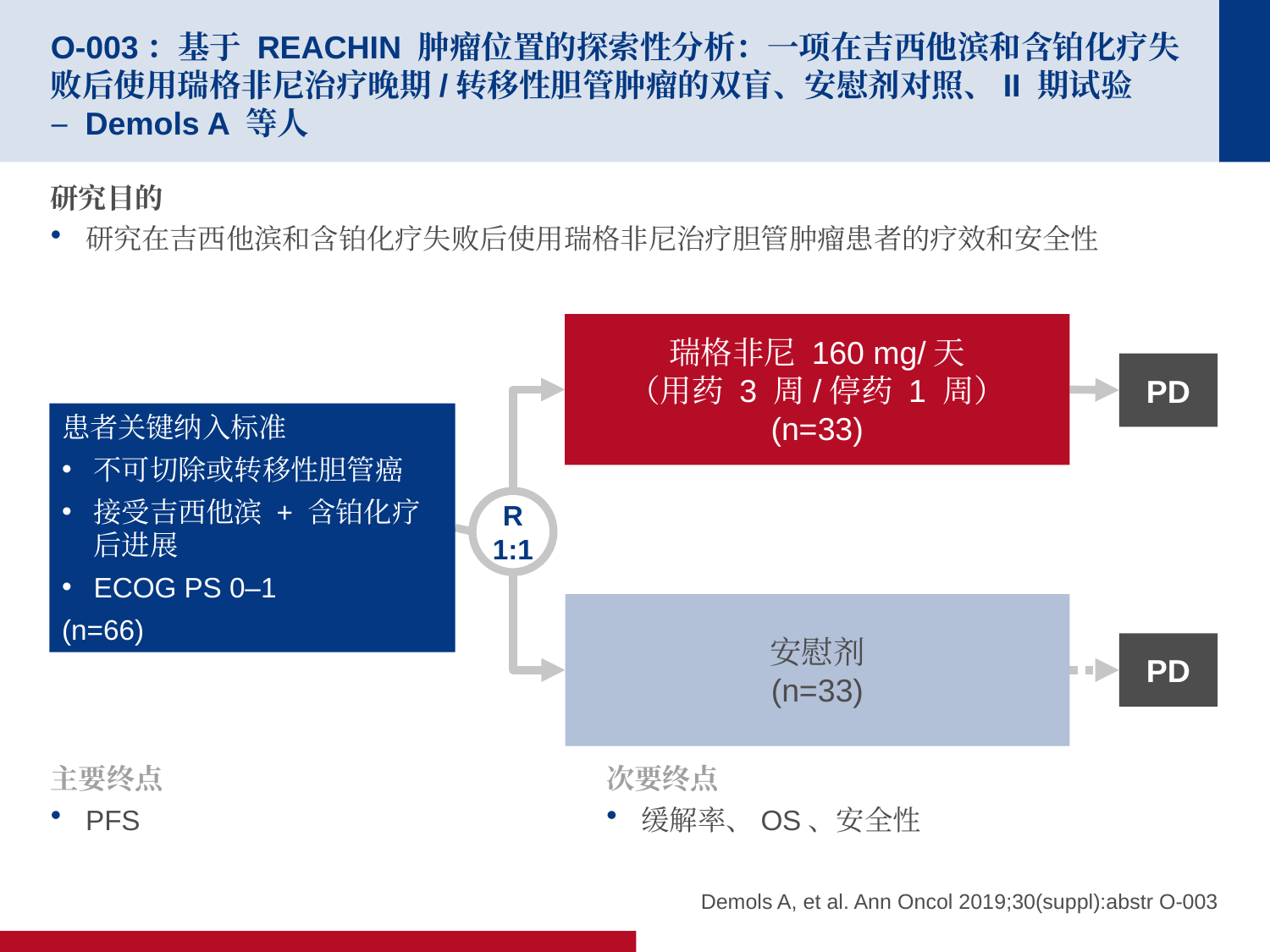

# O-003：基于 REACHIN 肿瘤位置的探索性分析：一项在吉西他滨和含铂化疗失败后使用瑞格非尼治疗晚期/转移性胆管肿瘤的双盲、安慰剂对照、II 期试验 – Demols A 等人
研究目的
研究在吉西他滨和含铂化疗失败后使用瑞格非尼治疗胆管肿瘤患者的疗效和安全性
瑞格非尼 160 mg/天
（用药 3 周/停药 1 周）
(n=33)
PD
患者关键纳入标准
不可切除或转移性胆管癌
接受吉西他滨 + 含铂化疗后进展
ECOG PS 0–1
(n=66)
R
1:1
安慰剂
(n=33)
PD
主要终点
PFS

次要终点
缓解率、OS、安全性
Demols A, et al. Ann Oncol 2019;30(suppl):abstr O-003